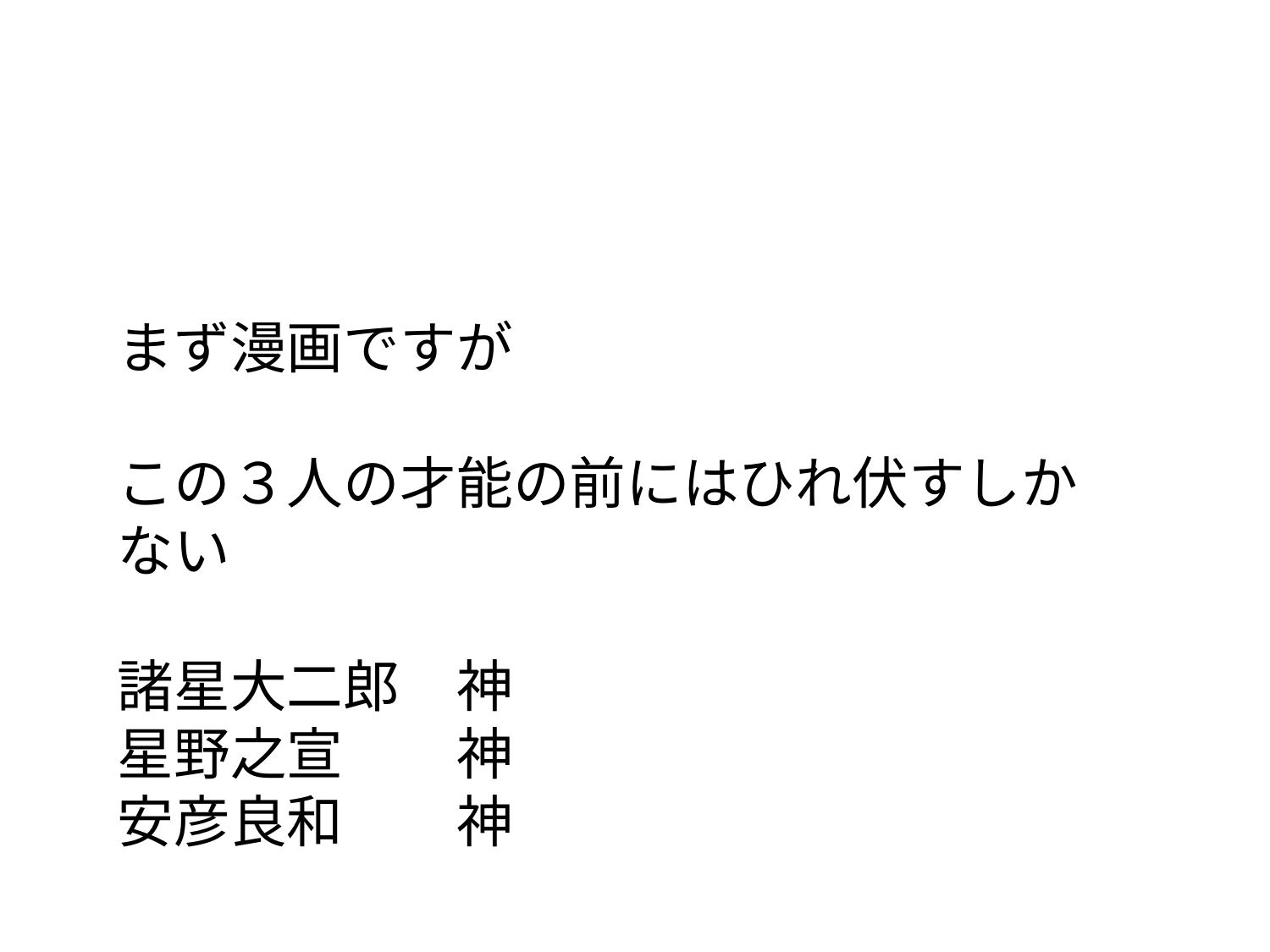

まず漫画ですが

この３人の才能の前にはひれ伏すしかない

諸星大二郎　神
星野之宣　　神
安彦良和　　神